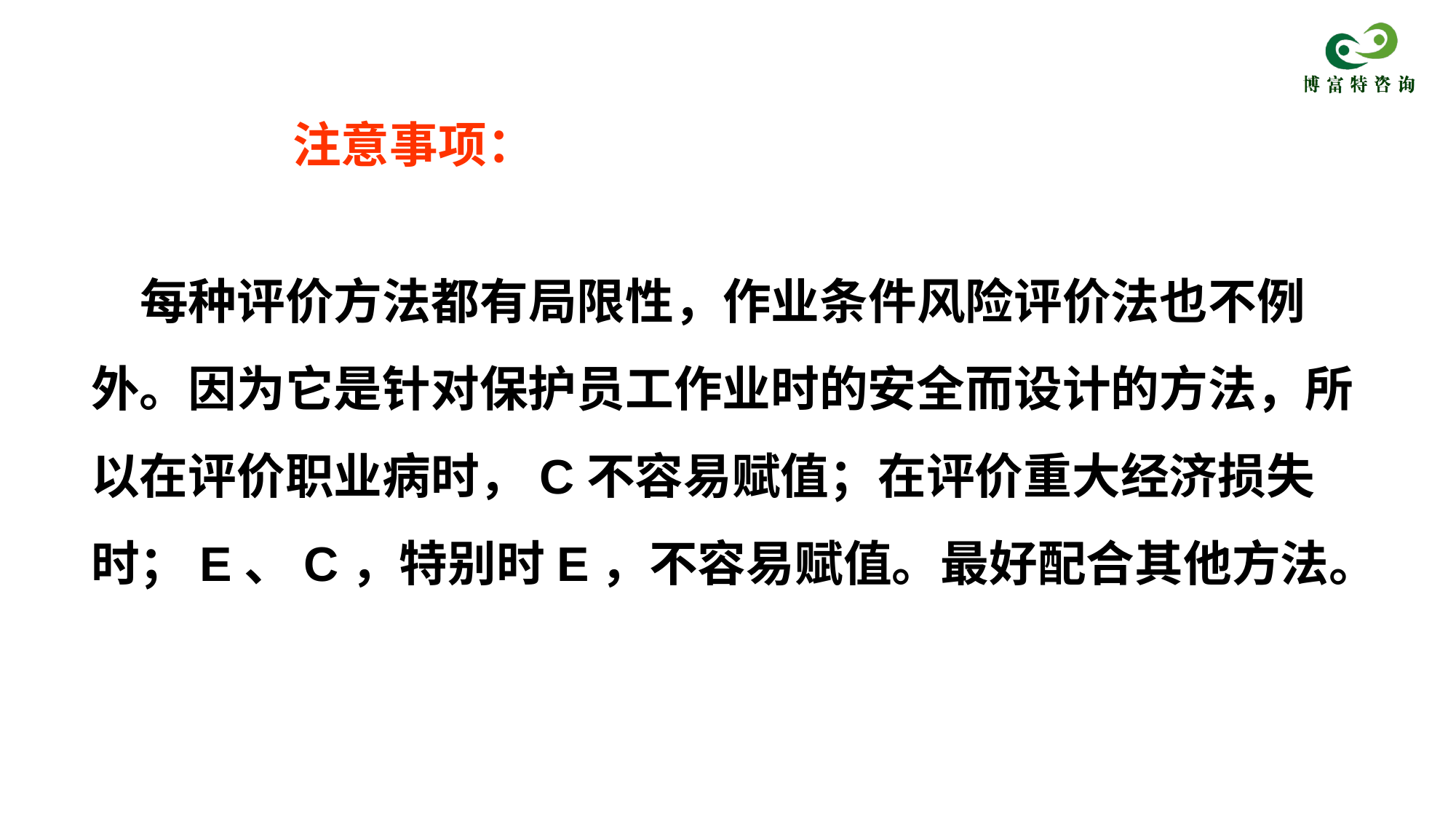

注意事项：
    每种评价方法都有局限性，作业条件风险评价法也不例外。因为它是针对保护员工作业时的安全而设计的方法，所以在评价职业病时，C不容易赋值；在评价重大经济损失时；E、C，特别时E，不容易赋值。最好配合其他方法。